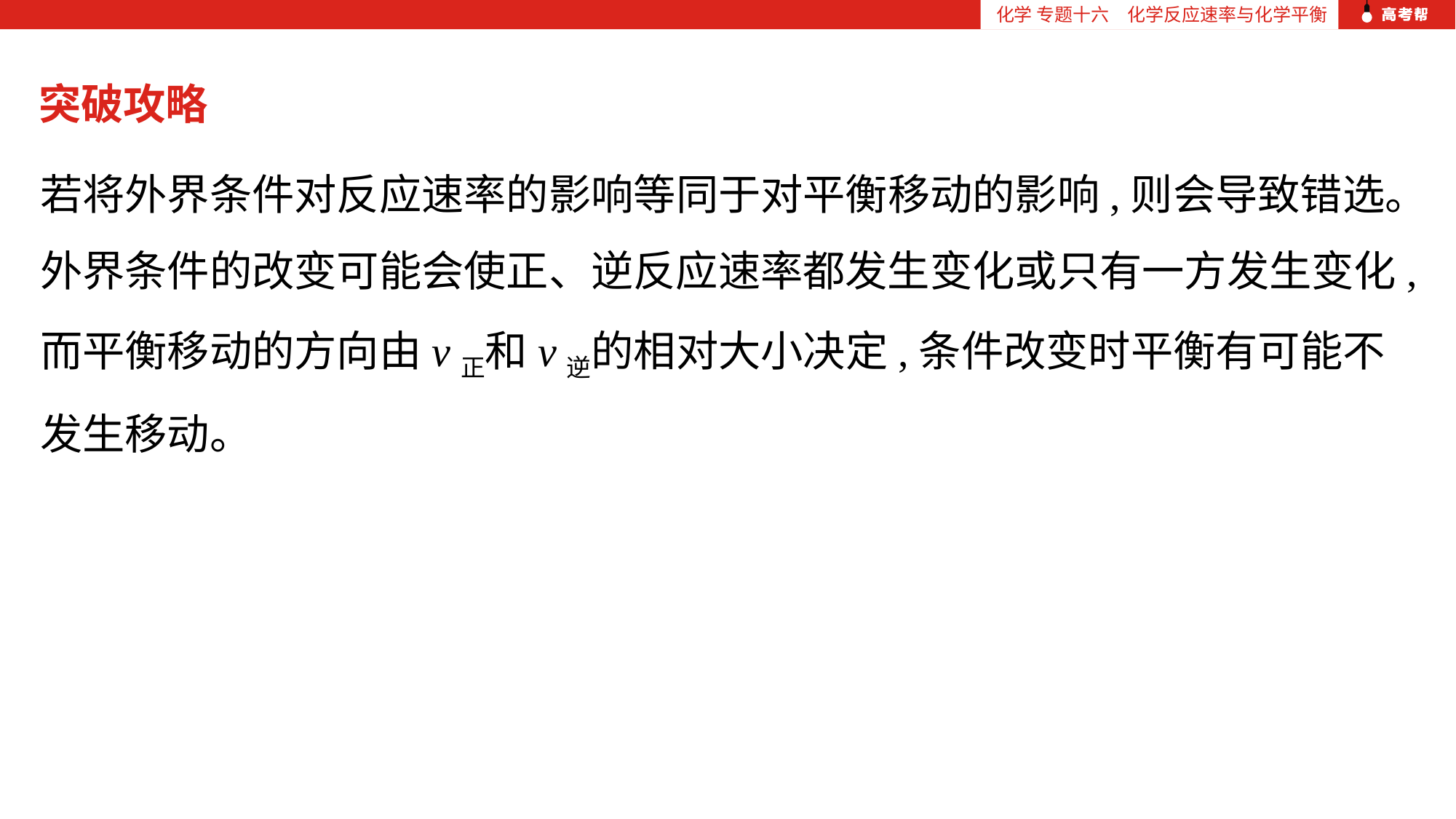

化学 专题十六　化学反应速率与化学平衡
突破攻略
若将外界条件对反应速率的影响等同于对平衡移动的影响,则会导致错选。外界条件的改变可能会使正、逆反应速率都发生变化或只有一方发生变化,而平衡移动的方向由v正和v逆的相对大小决定,条件改变时平衡有可能不发生移动。